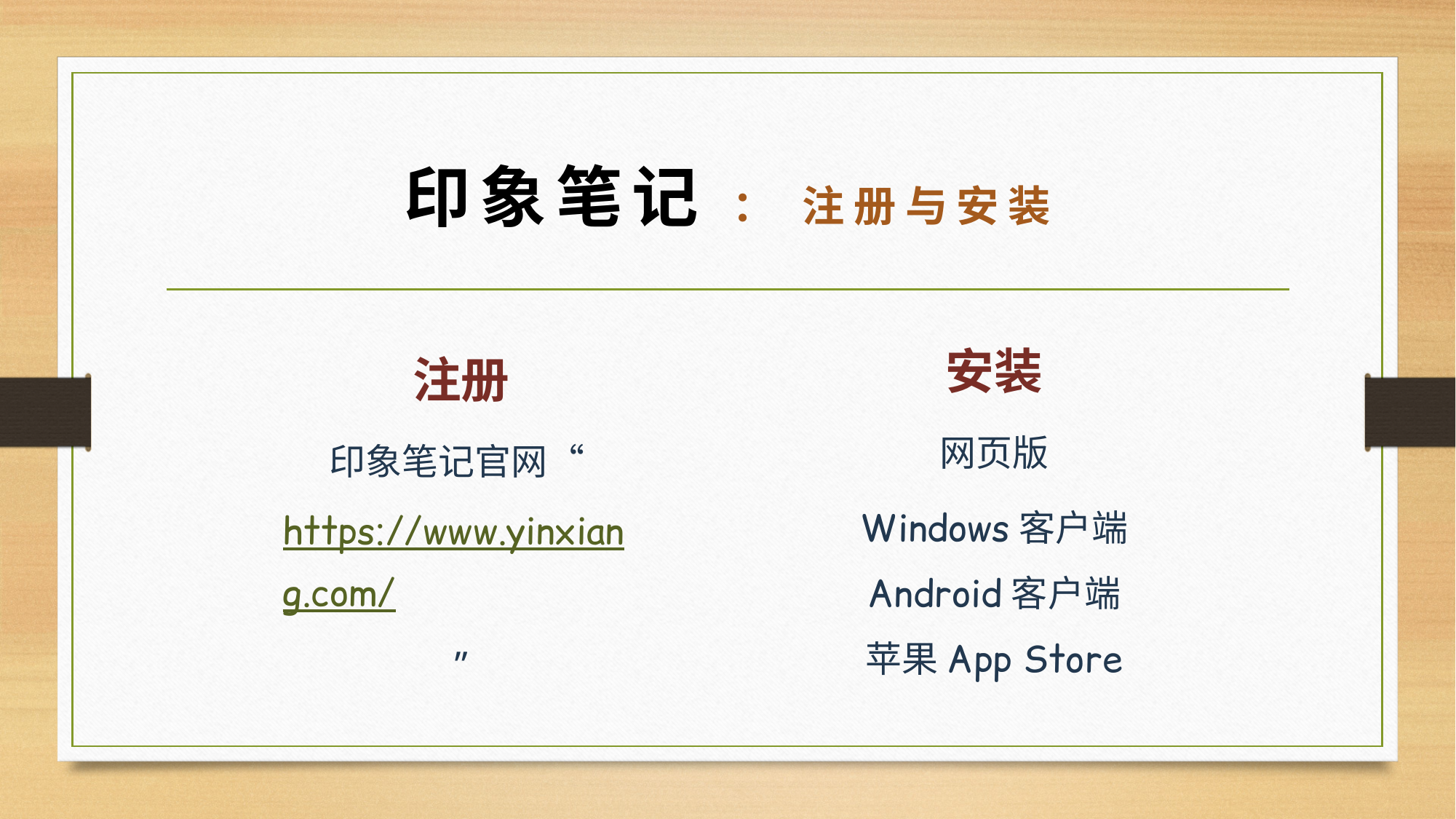

# 印象笔记 ： 注册与安装
安装
网页版
Windows客户端
Android客户端
苹果App Store
注册
印象笔记官网“https://www.yinxiang.com/”